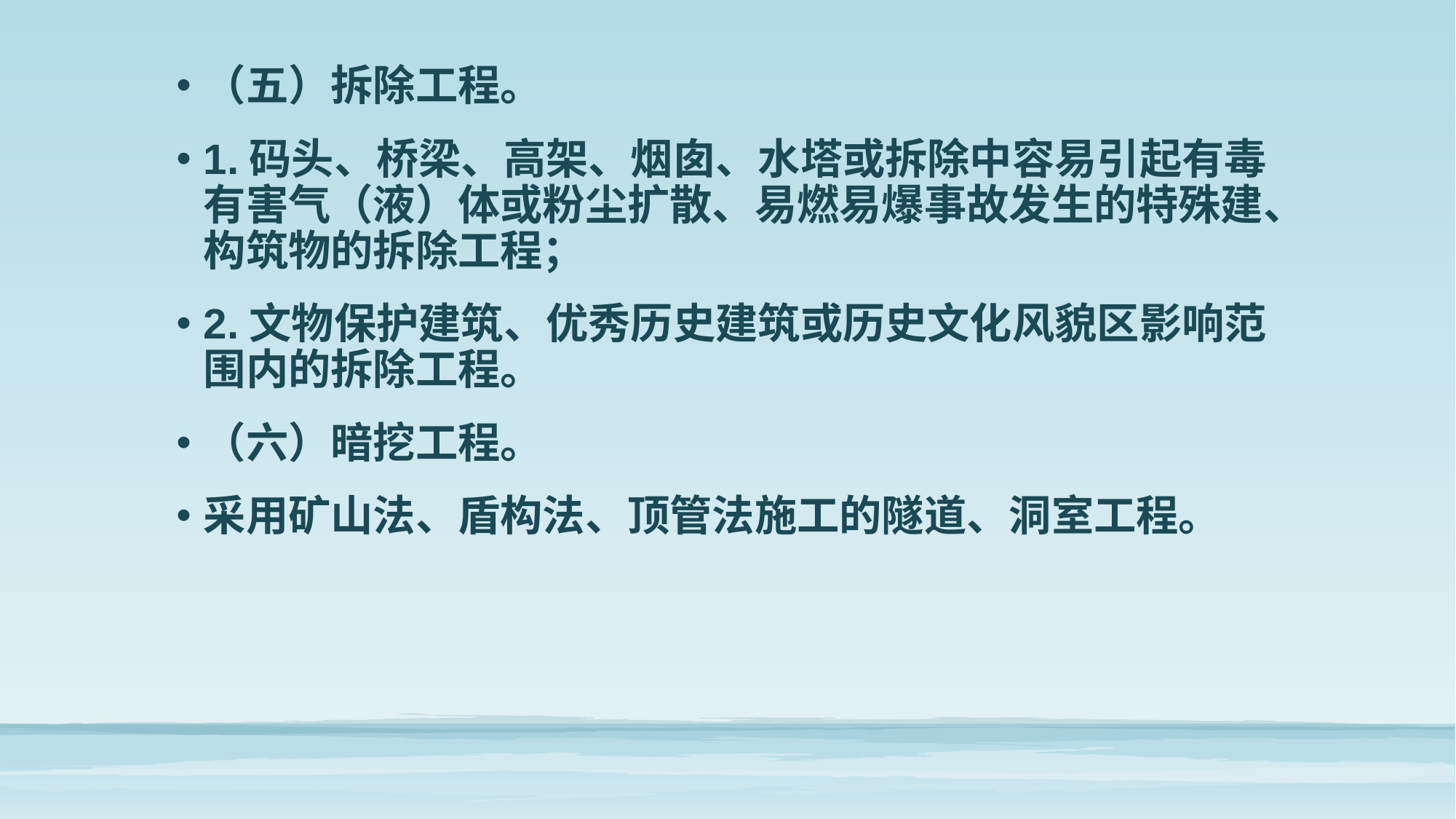

（五）拆除工程。
1.码头、桥梁、高架、烟囱、水塔或拆除中容易引起有毒有害气（液）体或粉尘扩散、易燃易爆事故发生的特殊建、构筑物的拆除工程；
2.文物保护建筑、优秀历史建筑或历史文化风貌区影响范围内的拆除工程。
（六）暗挖工程。
采用矿山法、盾构法、顶管法施工的隧道、洞室工程。